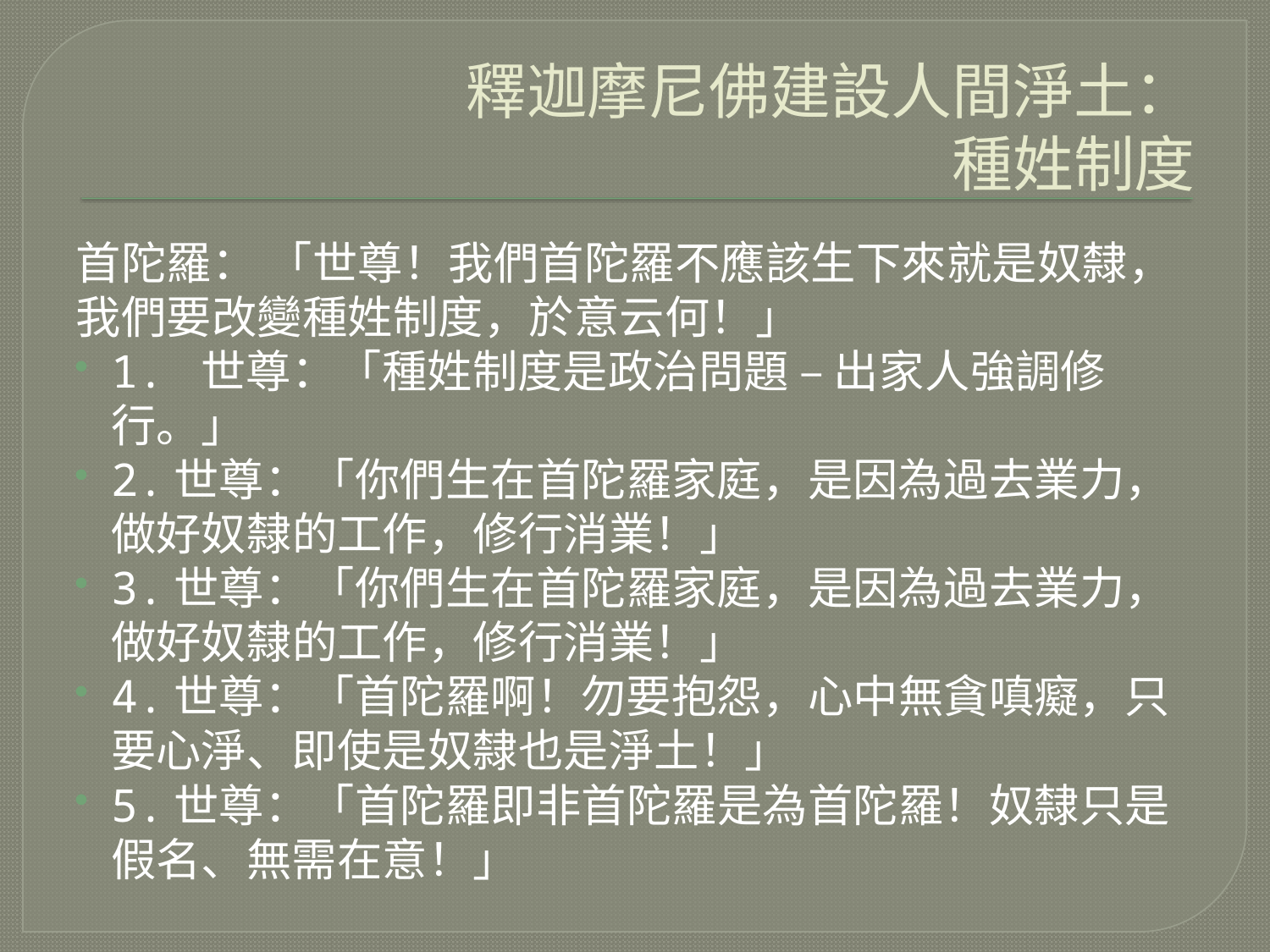

# 釋迦摩尼佛建設人間淨土： 種姓制度
首陀羅： 「世尊！我們首陀羅不應該生下來就是奴隸，我們要改變種姓制度，於意云何！」
1. 世尊：「種姓制度是政治問題 – 出家人強調修行。」
2.世尊：「你們生在首陀羅家庭，是因為過去業力，做好奴隸的工作，修行消業！」
3.世尊：「你們生在首陀羅家庭，是因為過去業力，做好奴隸的工作，修行消業！」
4.世尊：「首陀羅啊！勿要抱怨，心中無貪嗔癡，只要心淨、即使是奴隸也是淨土！」
5.世尊：「首陀羅即非首陀羅是為首陀羅！奴隸只是假名、無需在意！」